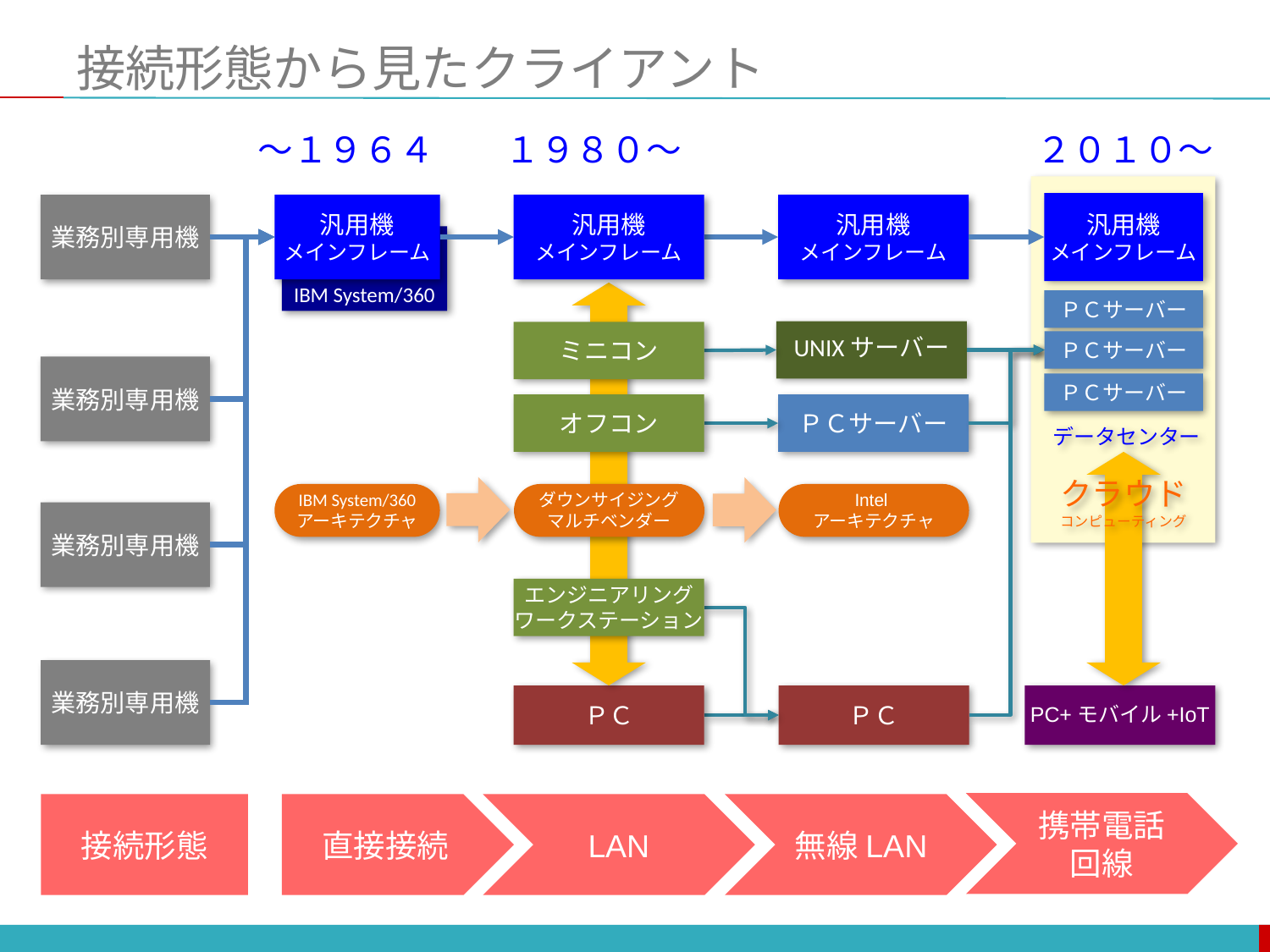

# 接続形態から見たクライアント
～１９６４
汎用機
メインフレーム

IBM System/360
IBM System/360
アーキテクチャ
１９８０～
汎用機
メインフレーム

ミニコン
オフコン

ダウンサイジング
マルチベンダー
エンジニアリング
ワークステーション
ＰＣ
２０１０～

汎用機
メインフレーム
ＰＣサーバー
ＰＣサーバー
ＰＣサーバー
データセンター

クラウド
コンピューティング
PC+モバイル+IoT
業務別専用機
汎用機
メインフレーム
UNIXサーバー
ＰＣサーバー

Intel
アーキテクチャ
ＰＣ
業務別専用機
業務別専用機
業務別専用機
携帯電話
回線
接続形態
直接接続
LAN
無線LAN